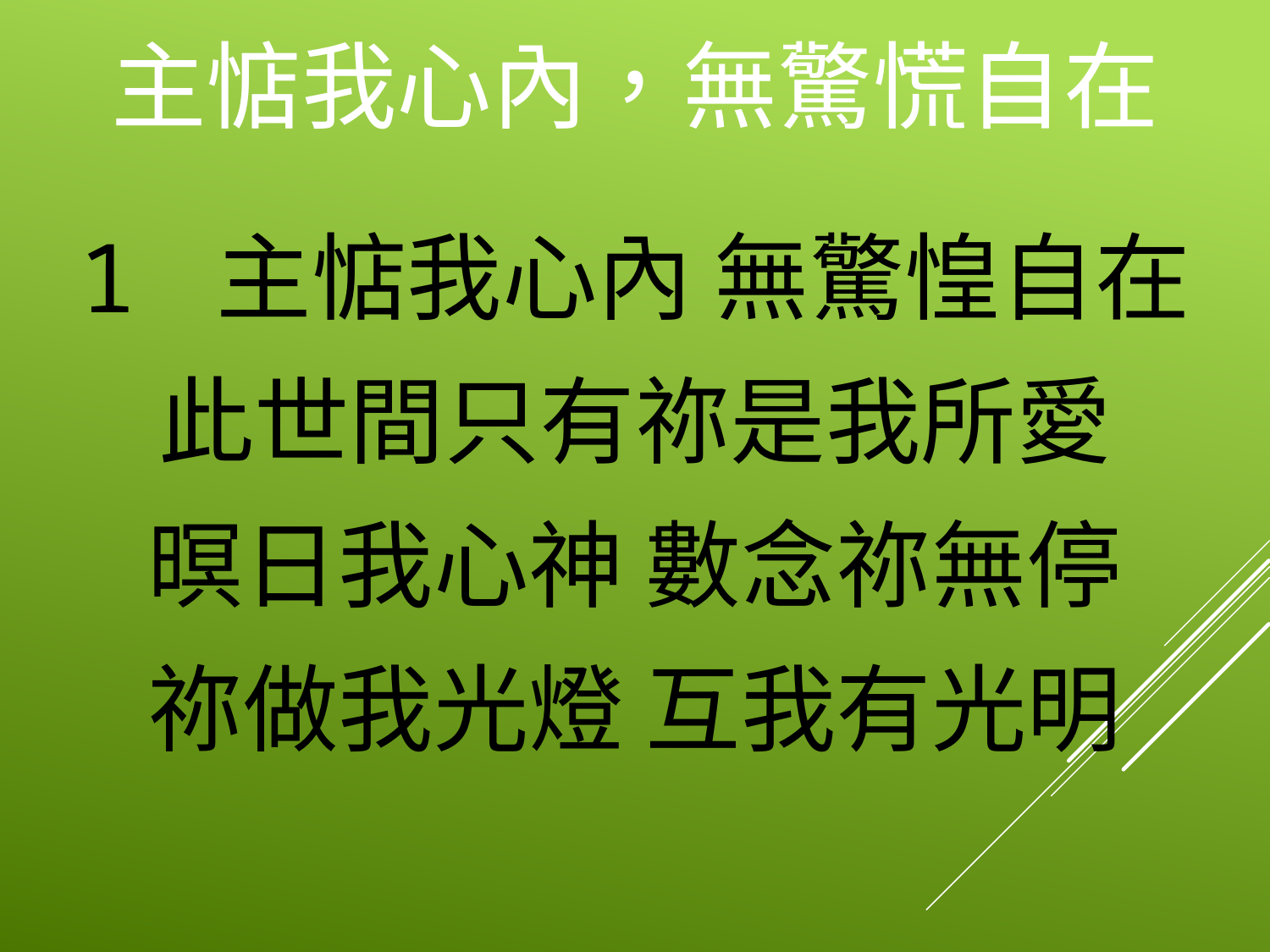

# 主惦我心內，無驚慌自在
1 主惦我心內 無驚惶自在
此世間只有祢是我所愛
暝日我心神 數念祢無停
祢做我光燈 互我有光明